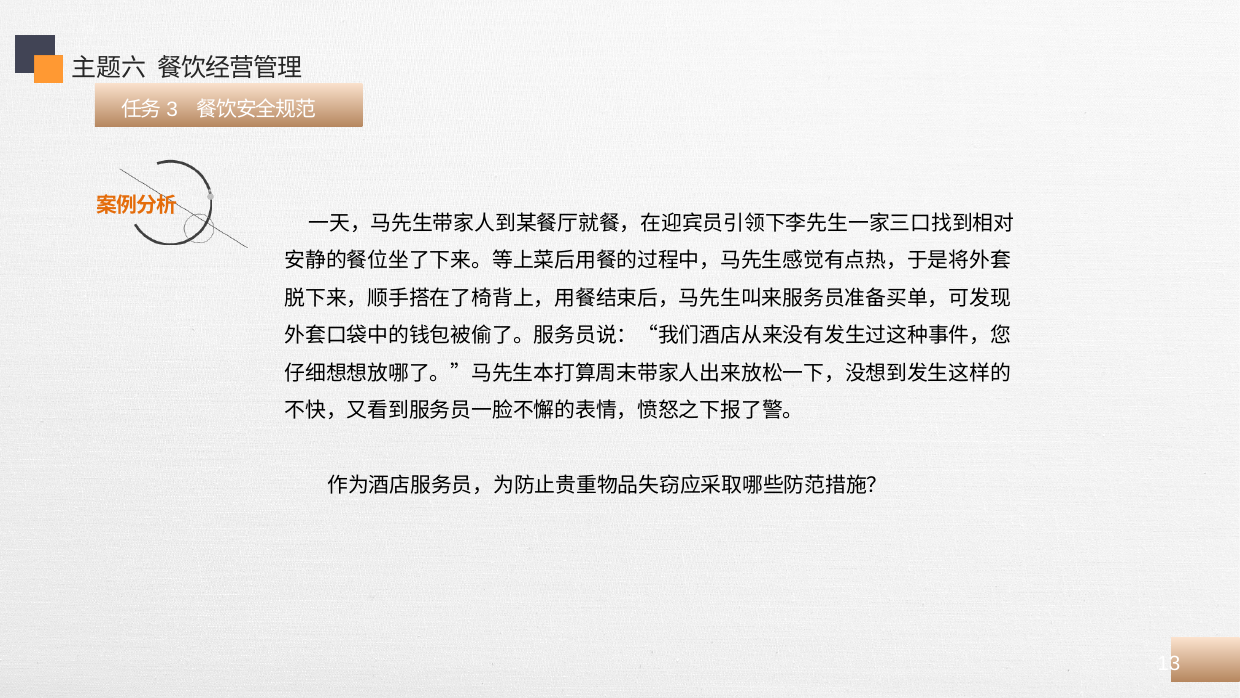

主题六  餐饮经营管理
 任务3   餐饮安全规范
    一天，马先生带家人到某餐厅就餐，在迎宾员引领下李先生一家三口找到相对安静的餐位坐了下来。等上菜后用餐的过程中，马先生感觉有点热，于是将外套脱下来，顺手搭在了椅背上，用餐结束后，马先生叫来服务员准备买单，可发现外套口袋中的钱包被偷了。服务员说：“我们酒店从来没有发生过这种事件，您仔细想想放哪了。”马先生本打算周末带家人出来放松一下，没想到发生这样的不快，又看到服务员一脸不懈的表情，愤怒之下报了警。

        作为酒店服务员，为防止贵重物品失窃应采取哪些防范措施？